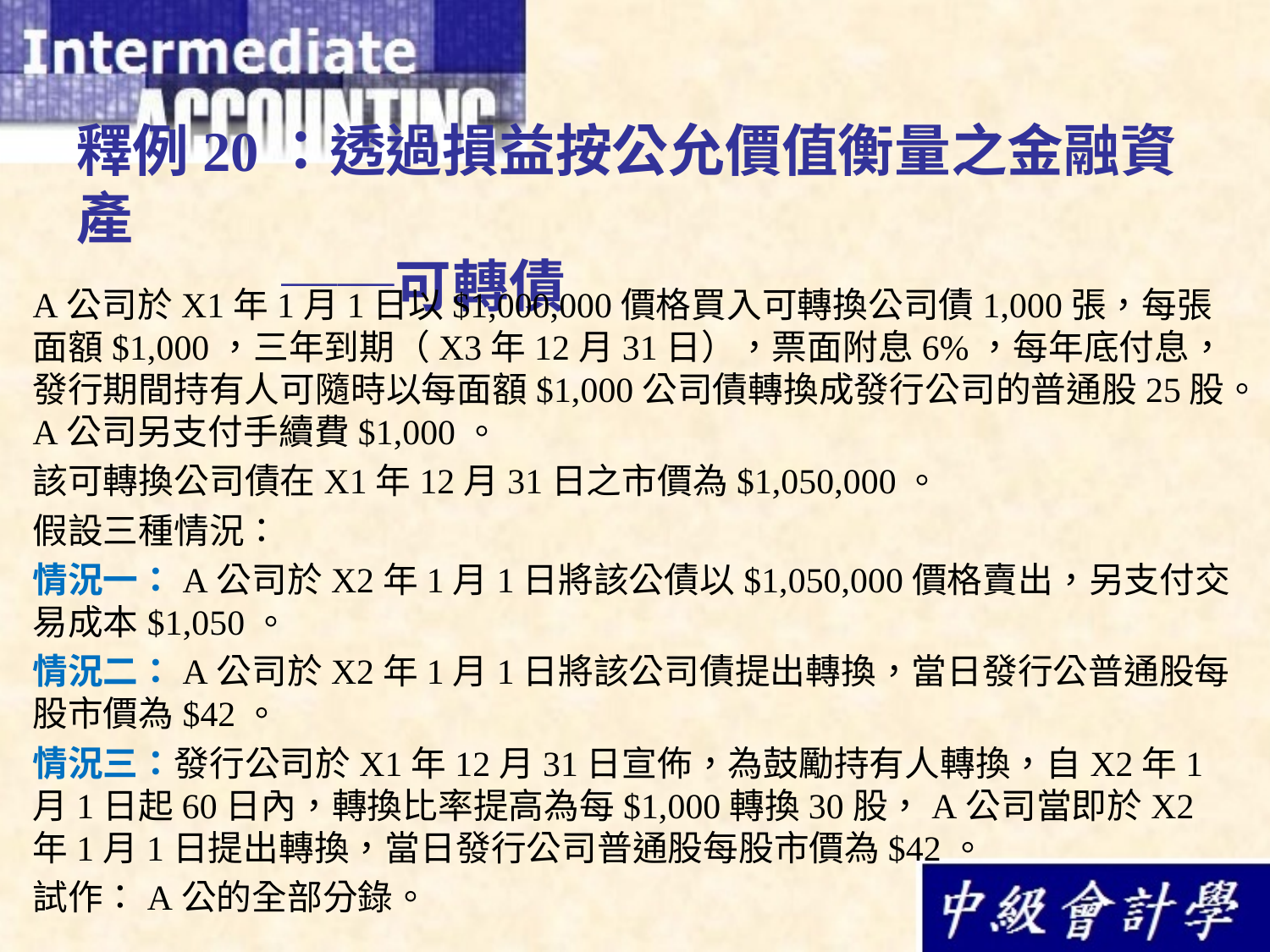

# 釋例20：透過損益按公允價值衡量之金融資產 ──可轉債
A公司於X1年1月1日以$1,000,000價格買入可轉換公司債1,000張，每張面額$1,000，三年到期（X3年12月31日），票面附息6%，每年底付息，發行期間持有人可隨時以每面額$1,000公司債轉換成發行公司的普通股25股。A公司另支付手續費$1,000。
該可轉換公司債在X1年12月31日之市價為$1,050,000。
假設三種情況：
情況一：A公司於X2年1月1日將該公債以$1,050,000價格賣出，另支付交易成本$1,050。
情況二：A公司於X2年1月1日將該公司債提出轉換，當日發行公普通股每股市價為$42。
情況三：發行公司於X1年12月31日宣佈，為鼓勵持有人轉換，自X2年1月1日起60日內，轉換比率提高為每$1,000轉換30股，A公司當即於X2年1月1日提出轉換，當日發行公司普通股每股市價為$42。
試作：A公的全部分錄。